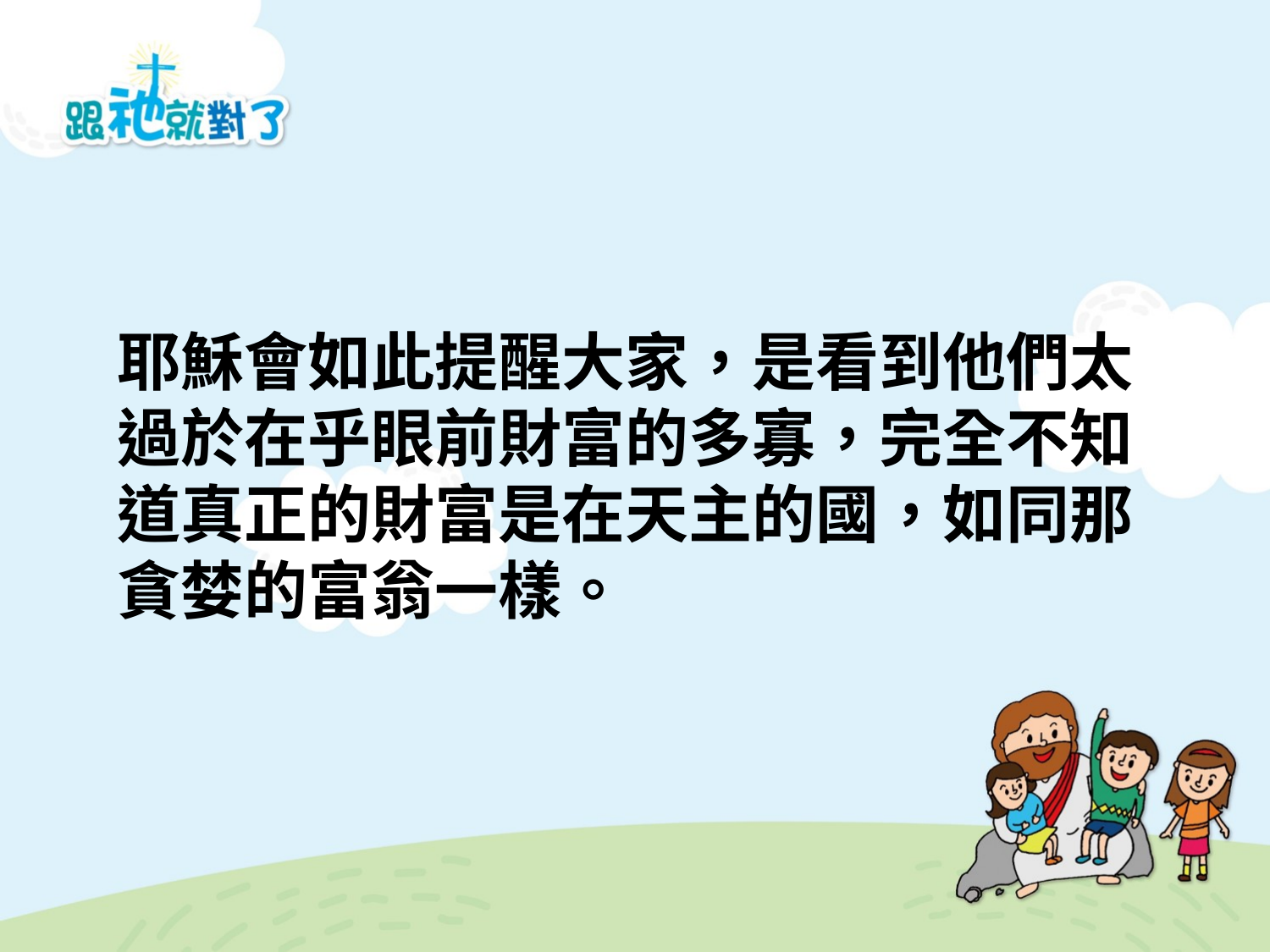

耶穌會如此提醒大家，是看到他們太過於在乎眼前財富的多寡，完全不知道真正的財富是在天主的國，如同那貪婪的富翁一樣。